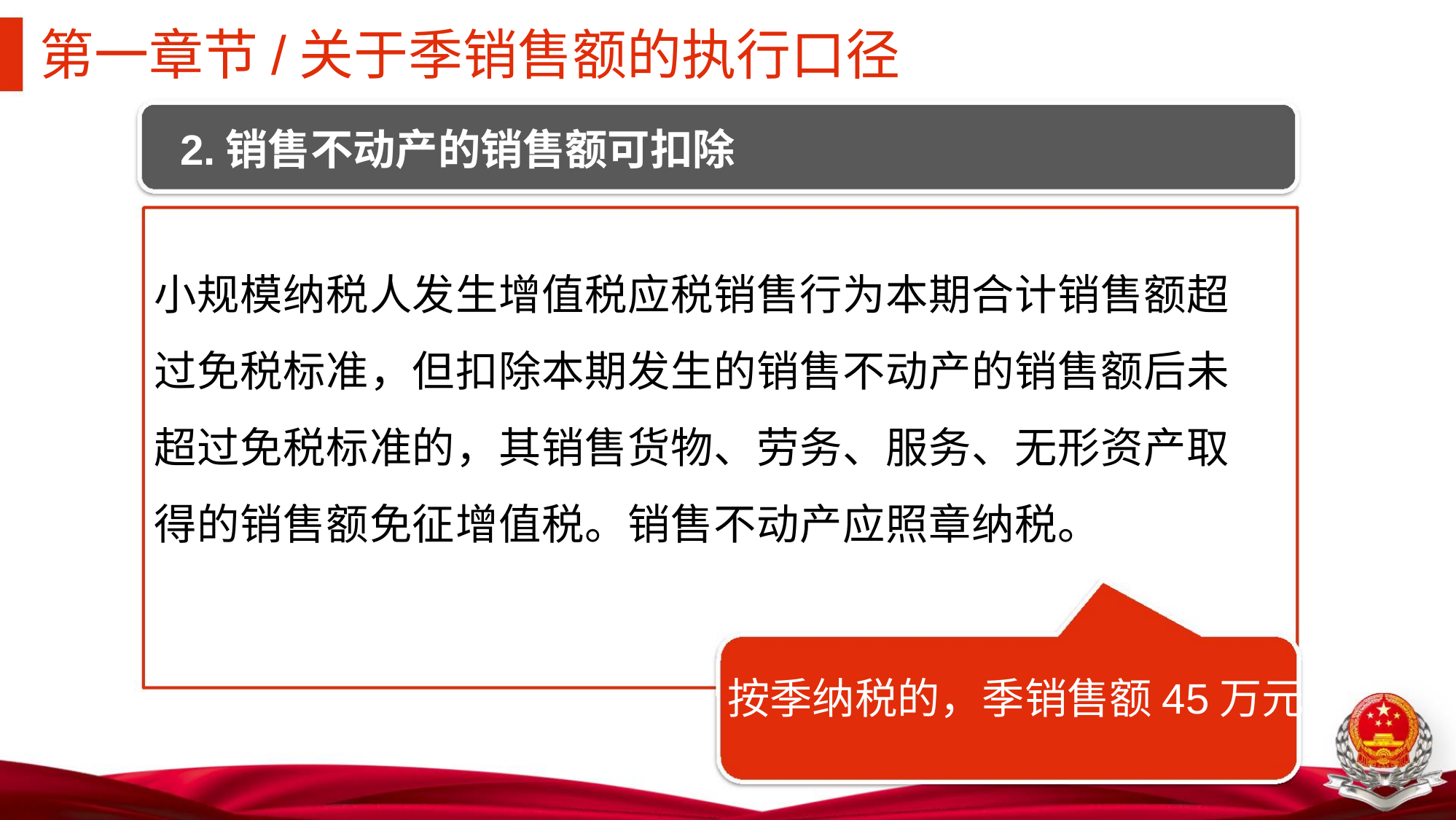

第一章节/关于季销售额的执行口径
2.销售不动产的销售额可扣除
小规模纳税人发生增值税应税销售行为本期合计销售额超过免税标准，但扣除本期发生的销售不动产的销售额后未超过免税标准的，其销售货物、劳务、服务、无形资产取得的销售额免征增值税。销售不动产应照章纳税。

按季纳税的，季销售额45万元